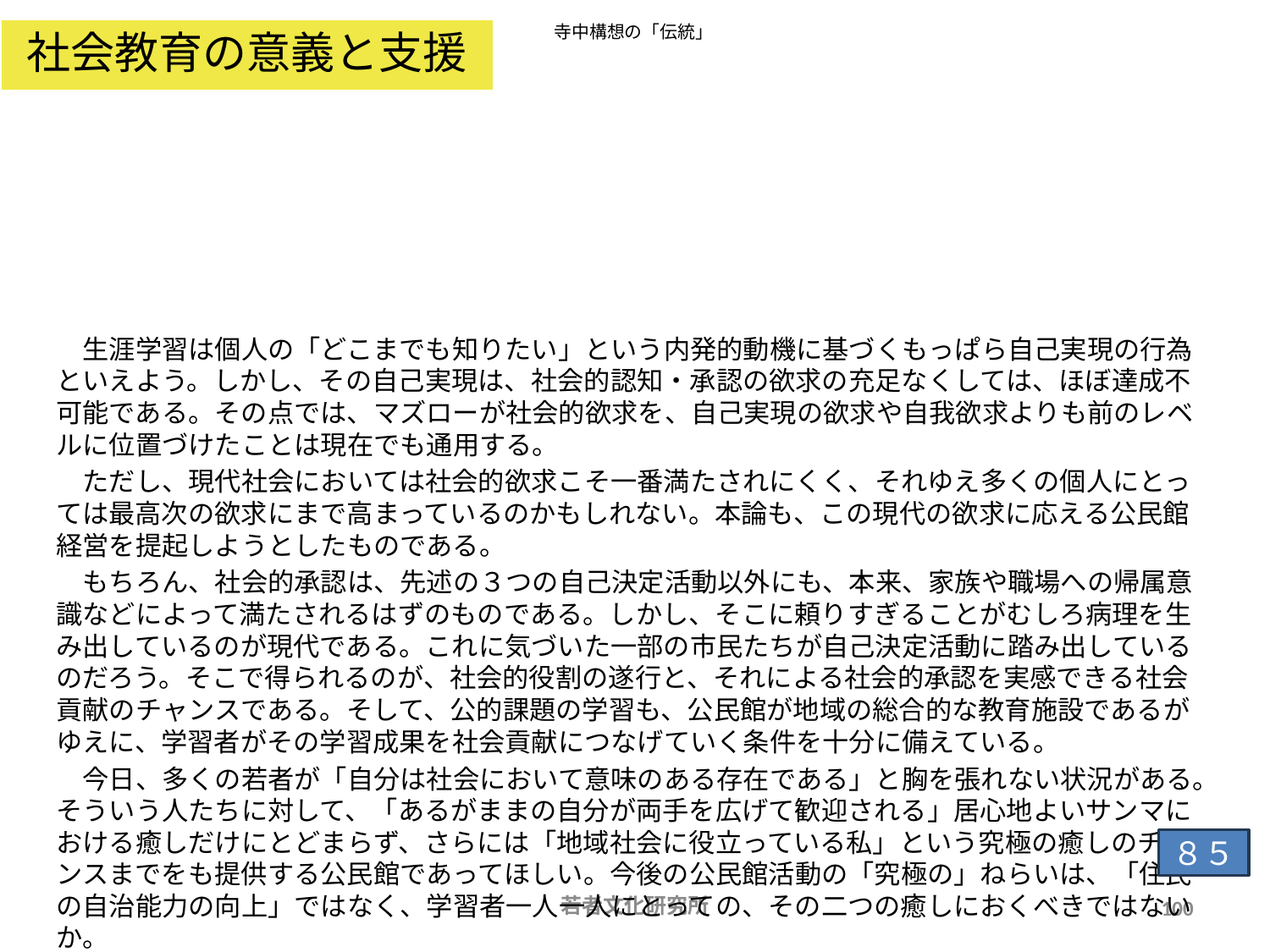

寺中構想の「伝統」

社会教育の意義と支援
# 社会教育の方法　どのような苦労をしてきたか　寺中構想の「伝統」を大切にしたい
　生涯学習は個人の「どこまでも知りたい」という内発的動機に基づくもっぱら自己実現の行為といえよう。しかし、その自己実現は、社会的認知・承認の欲求の充足なくしては、ほぼ達成不可能である。その点では、マズローが社会的欲求を、自己実現の欲求や自我欲求よりも前のレベルに位置づけたことは現在でも通用する。
　ただし、現代社会においては社会的欲求こそ一番満たされにくく、それゆえ多くの個人にとっては最高次の欲求にまで高まっているのかもしれない。本論も、この現代の欲求に応える公民館経営を提起しようとしたものである。
　もちろん、社会的承認は、先述の３つの自己決定活動以外にも、本来、家族や職場への帰属意識などによって満たされるはずのものである。しかし、そこに頼りすぎることがむしろ病理を生み出しているのが現代である。これに気づいた一部の市民たちが自己決定活動に踏み出しているのだろう。そこで得られるのが、社会的役割の遂行と、それによる社会的承認を実感できる社会貢献のチャンスである。そして、公的課題の学習も、公民館が地域の総合的な教育施設であるがゆえに、学習者がその学習成果を社会貢献につなげていく条件を十分に備えている。
　今日、多くの若者が「自分は社会において意味のある存在である」と胸を張れない状況がある。そういう人たちに対して、「あるがままの自分が両手を広げて歓迎される」居心地よいサンマにおける癒しだけにとどまらず、さらには「地域社会に役立っている私」という究極の癒しのチャンスまでをも提供する公民館であってほしい。今後の公民館活動の「究極の」ねらいは、「住民の自治能力の向上」ではなく、学習者一人一人にとっての、その二つの癒しにおくべきではないか。
８５
若者文化研究所
100